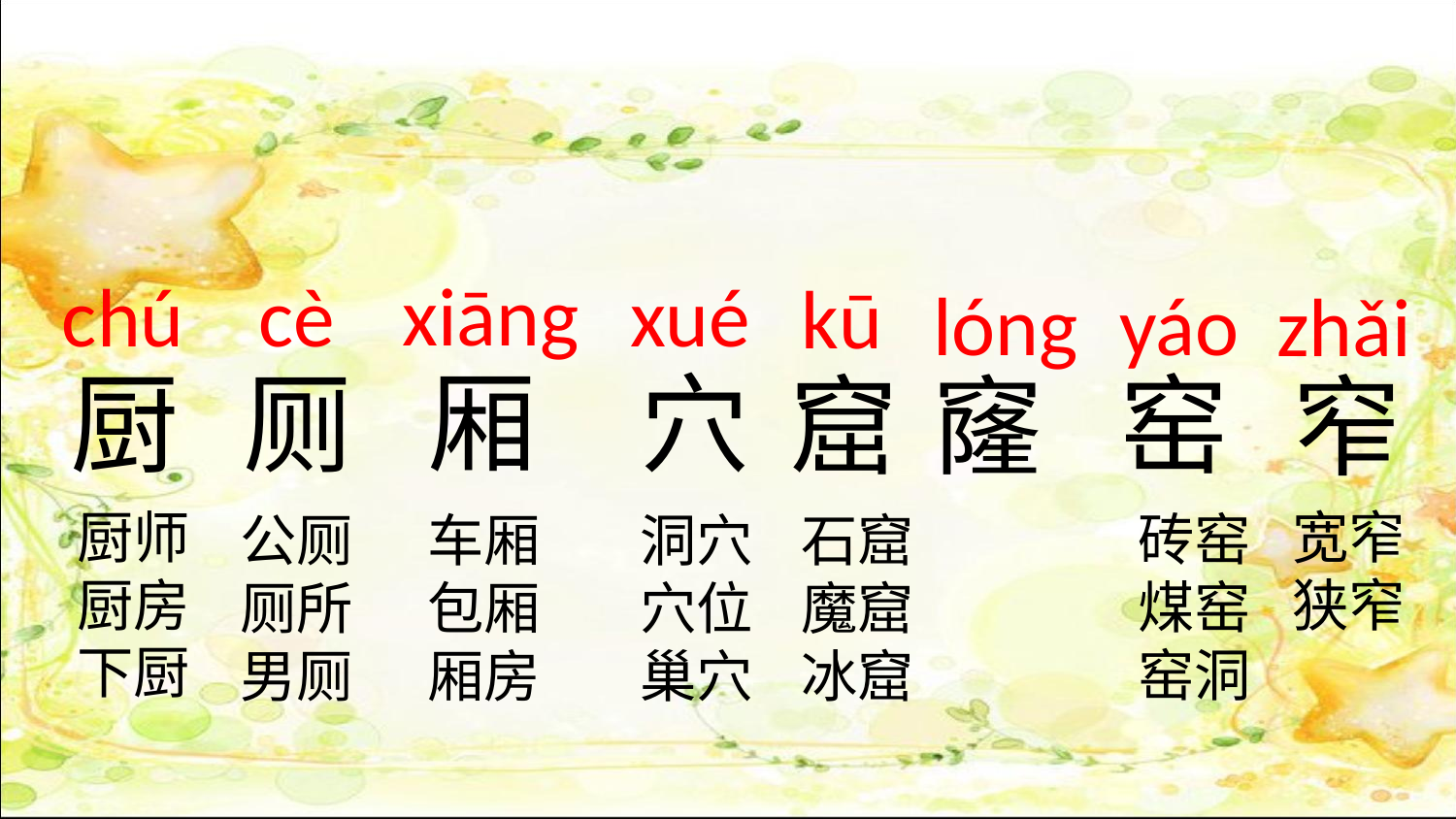

xiāng
chú
cè
xué
kū
yáo
lóng
zhǎi
厢
厕
厨
穴
窑
窟
窿
窄
厨师
厨房
下厨
宽窄
狭窄
砖窑
煤窑
窑洞
公厕
厕所
男厕
车厢
包厢
厢房
洞穴
穴位
巢穴
石窟
魔窟
冰窟